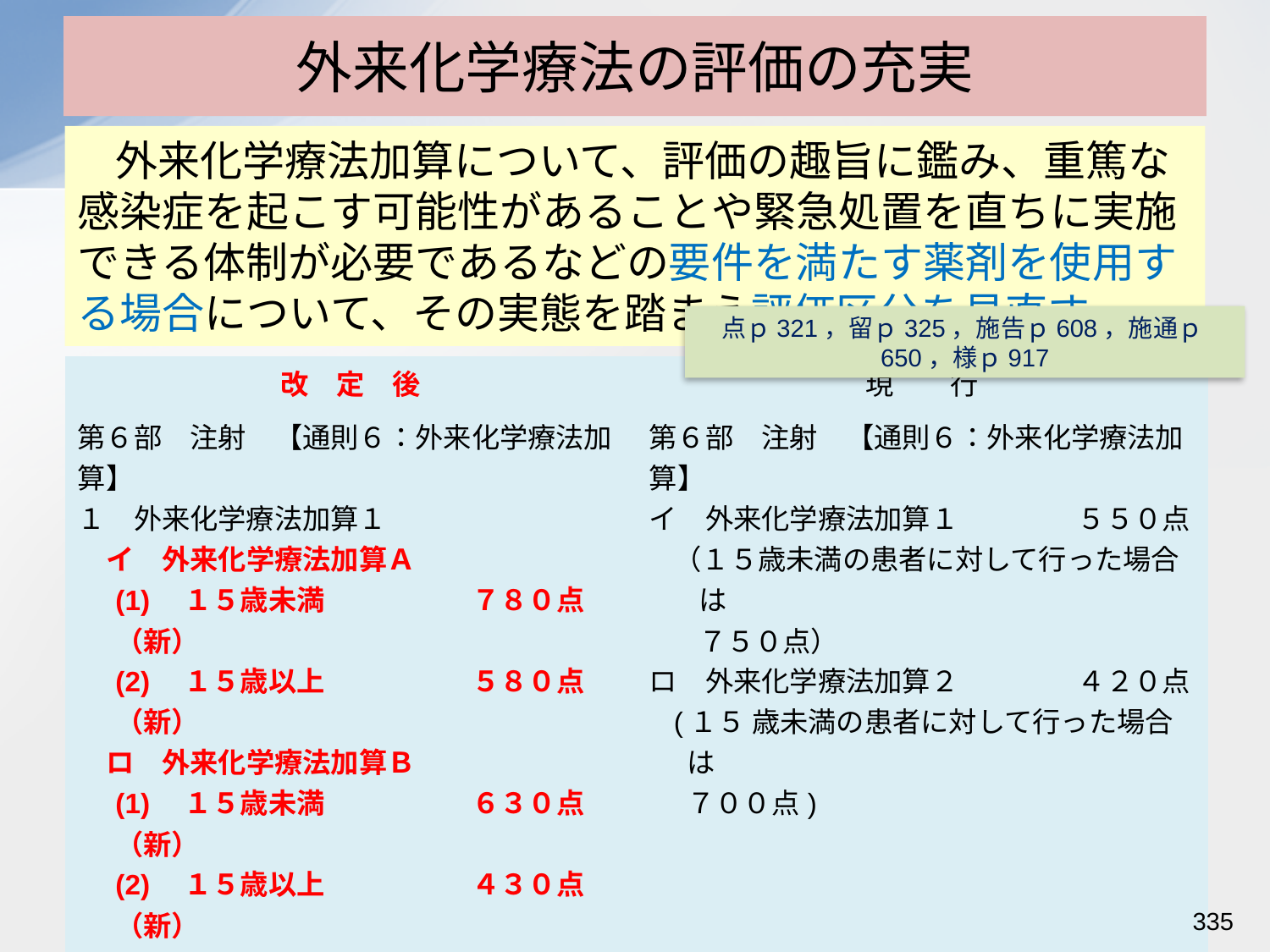

# 外来化学療法の評価の充実
外来化学療法加算について、評価の趣旨に鑑み、重篤な感染症を起こす可能性があることや緊急処置を直ちに実施できる体制が必要であるなどの要件を満たす薬剤を使用する場合について、その実態を踏まえ評価区分を見直す。
点ｐ321，留ｐ325，施告ｐ608，施通ｐ650，様ｐ917
| 改　定　後 | 現　　行 |
| --- | --- |
| 第６部　注射　【通則６：外来化学療法加算】 １　外来化学療法加算１ 　イ　外来化学療法加算Ａ (1)　１５歳未満 　　　　　７８０点（新） (2)　１５歳以上 　　　　　５８０点（新） 　ロ　外来化学療法加算Ｂ (1)　１５歳未満 　　　　　６３０点（新） (2)　１５歳以上　　　　　 ４３０点（新） ２ 外来化学療法加算２ 　イ　外来化学療法加算Ａ (1)　１５歳未満　　　　 　７００点（新） (2)　１５歳以上　　　　　 ４５０点（新） 　ロ　外来化学療法加算Ｂ (1)　１５歳未満 　　　　　６００点（新） (2)　１５歳以上　　　　　 ３５０点（新） | 第６部　注射　【通則６：外来化学療法加算】 イ　外来化学療法加算１ 　　　　５５０点 （１５歳未満の患者に対して行った場合は ７５０点） ロ　外来化学療法加算２ 　　　　４２０点 (１５ 歳未満の患者に対して行った場合は ７００点) |
335